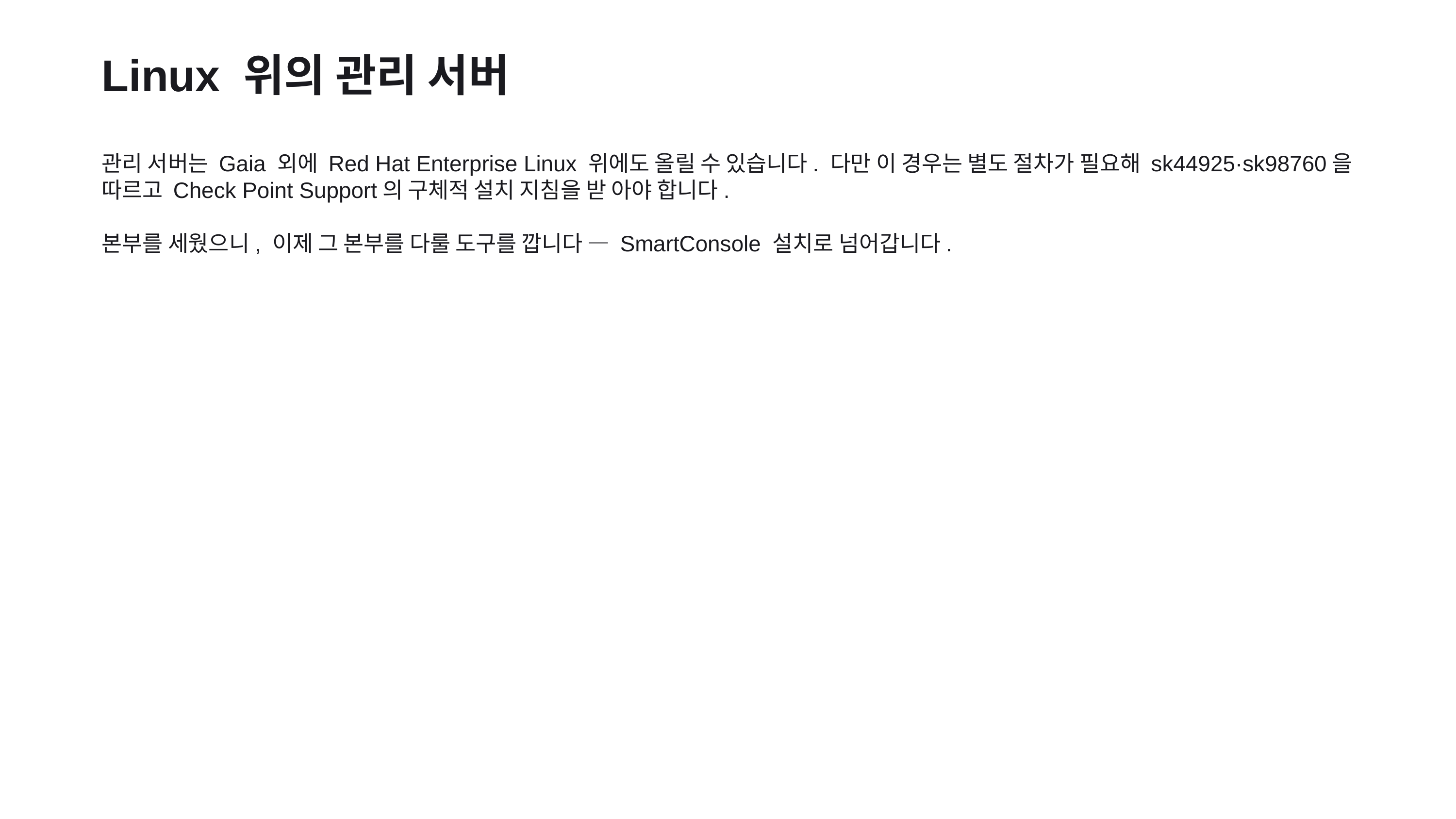

Linux 위의 관리 서버
관리 서버는 Gaia 외에 Red Hat Enterprise Linux 위에도 올릴 수 있습니다. 다만 이 경우는 별도 절차가 필요해 sk44925·sk98760을 따르고 Check Point Support의 구체적 설치 지침을 받 아야 합니다.

본부를 세웠으니, 이제 그 본부를 다룰 도구를 깝니다 — SmartConsole 설치로 넘어갑니다.